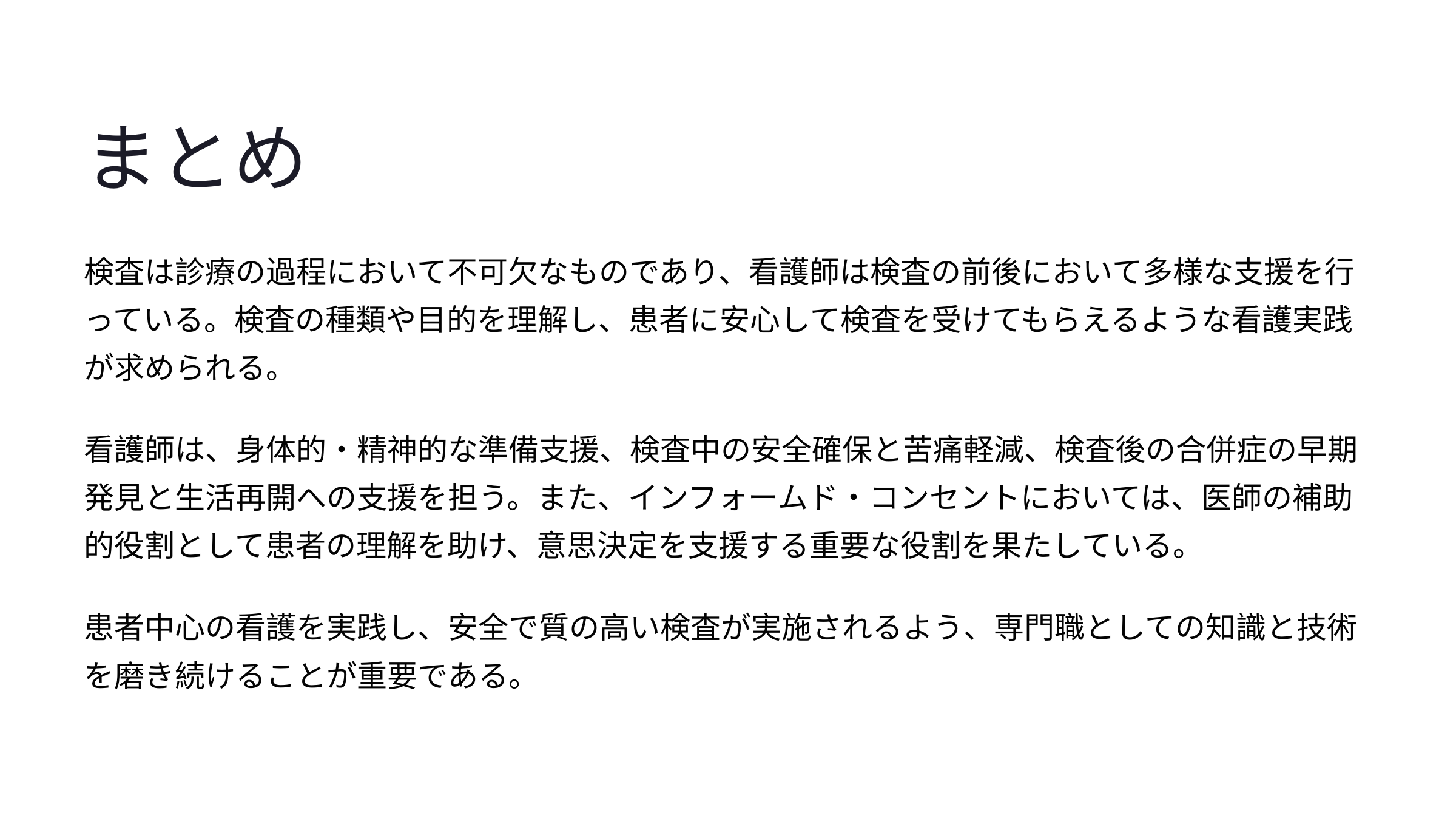

まとめ
検査は診療の過程において不可欠なものであり、看護師は検査の前後において多様な支援を行っている。検査の種類や目的を理解し、患者に安心して検査を受けてもらえるような看護実践が求められる。
看護師は、身体的・精神的な準備支援、検査中の安全確保と苦痛軽減、検査後の合併症の早期発見と生活再開への支援を担う。また、インフォームド・コンセントにおいては、医師の補助的役割として患者の理解を助け、意思決定を支援する重要な役割を果たしている。
患者中心の看護を実践し、安全で質の高い検査が実施されるよう、専門職としての知識と技術を磨き続けることが重要である。